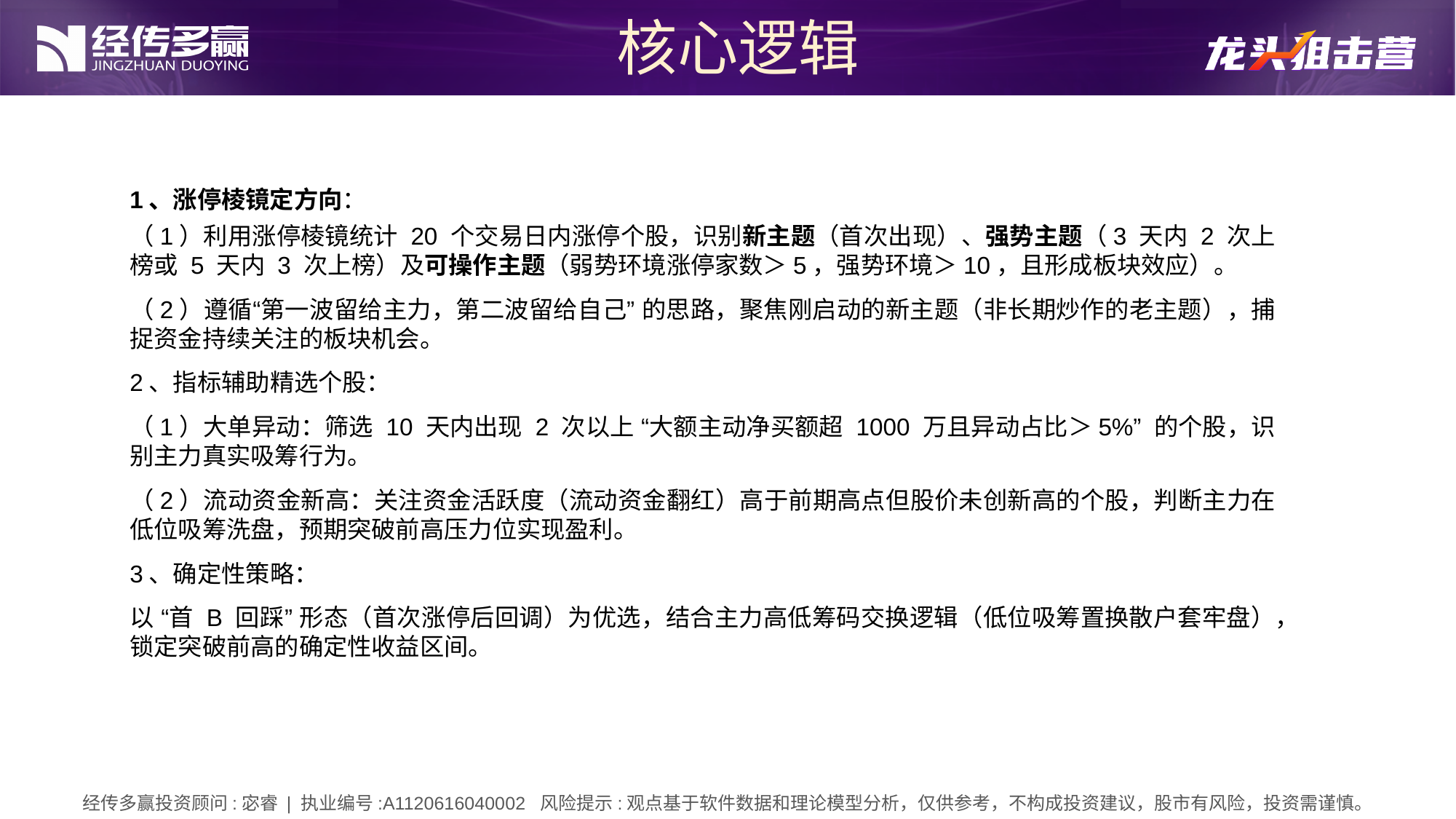

核心逻辑
1、涨停棱镜定方向：
（1）利用涨停棱镜统计 20 个交易日内涨停个股，识别新主题（首次出现）、强势主题（3 天内 2 次上榜或 5 天内 3 次上榜）及可操作主题（弱势环境涨停家数＞5，强势环境＞10，且形成板块效应）。
（2）遵循“第一波留给主力，第二波留给自己” 的思路，聚焦刚启动的新主题（非长期炒作的老主题），捕捉资金持续关注的板块机会。
2、指标辅助精选个股：
（1）大单异动：筛选 10 天内出现 2 次以上 “大额主动净买额超 1000 万且异动占比＞5%” 的个股，识别主力真实吸筹行为。
（2）流动资金新高：关注资金活跃度（流动资金翻红）高于前期高点但股价未创新高的个股，判断主力在低位吸筹洗盘，预期突破前高压力位实现盈利。
3、确定性策略：
以 “首 B 回踩” 形态（首次涨停后回调）为优选，结合主力高低筹码交换逻辑（低位吸筹置换散户套牢盘），锁定突破前高的确定性收益区间。